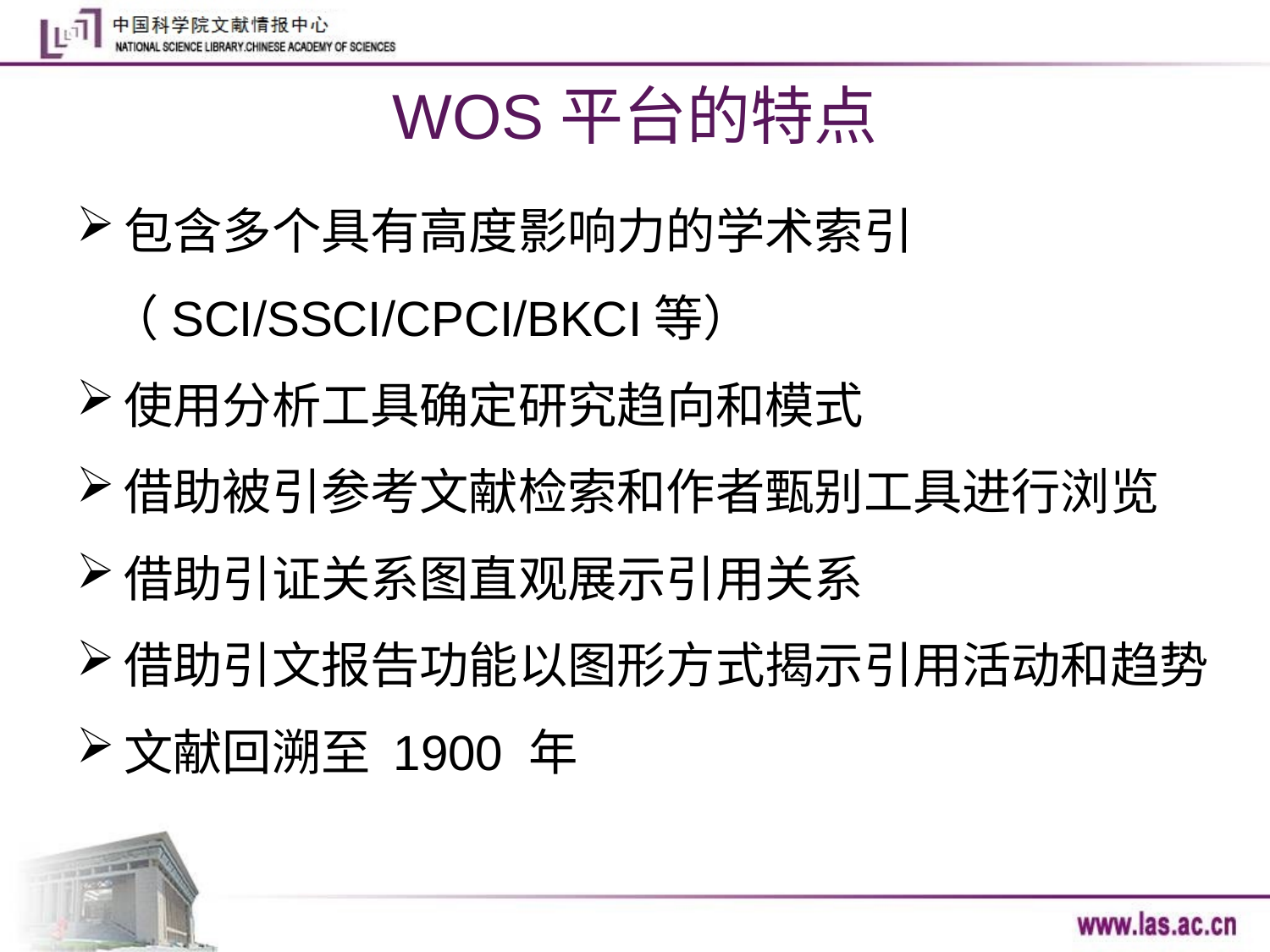

# WOS平台的特点
包含多个具有高度影响力的学术索引
  （SCI/SSCI/CPCI/BKCI等）
使用分析工具确定研究趋向和模式
借助被引参考文献检索和作者甄别工具进行浏览
借助引证关系图直观展示引用关系
借助引文报告功能以图形方式揭示引用活动和趋势
文献回溯至 1900 年